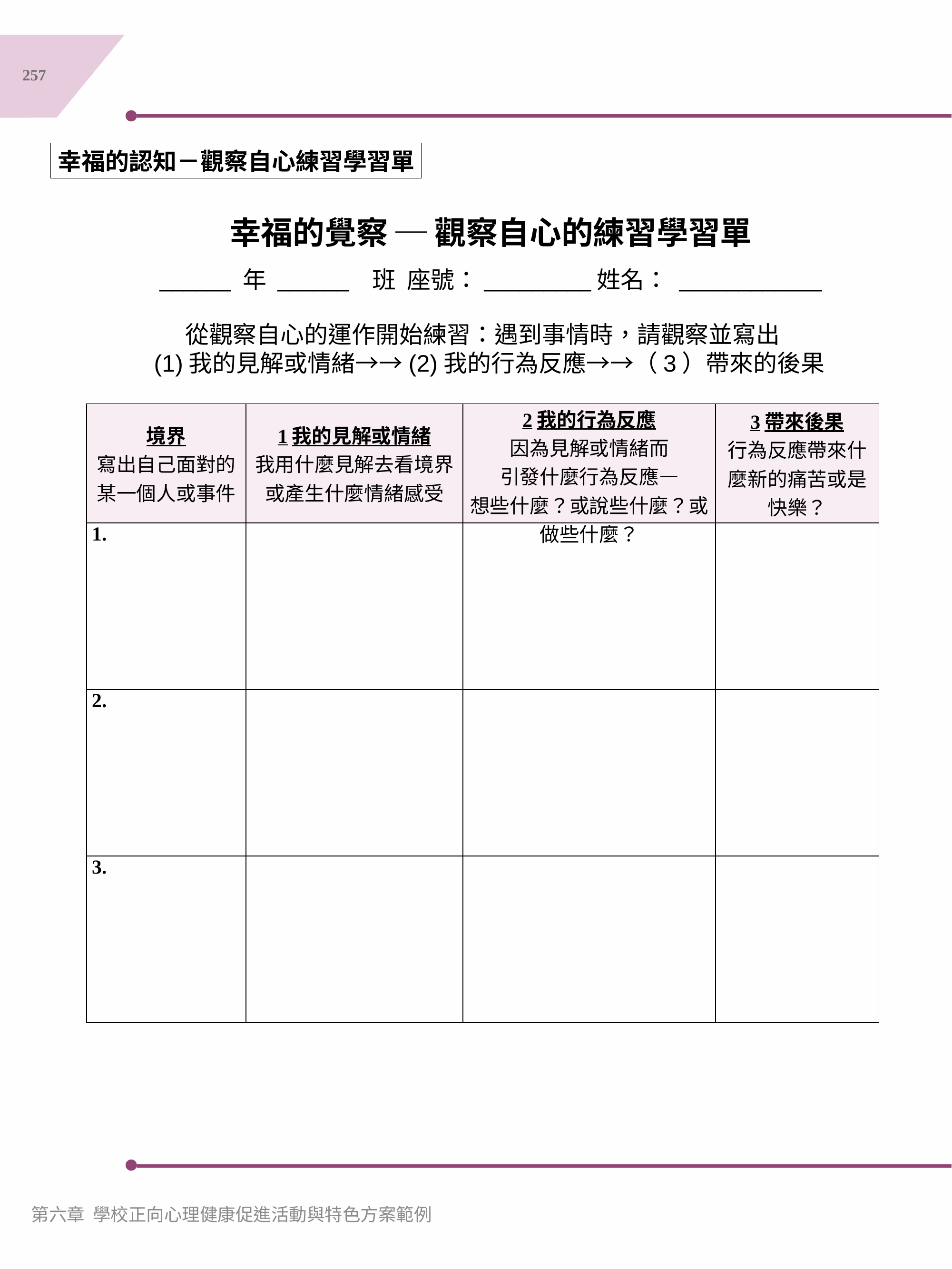

257
幸福的認知－觀察自心練習學習單
幸福的覺察 ─ 觀察自心的練習學習單
______ 年 ______   班  座號：_________姓名： ____________
從觀察自心的運作開始練習：遇到事情時，請觀察並寫出
  (1)我的見解或情緒→→(2)我的行為反應→→（3）帶來的後果
| 境界 寫出自己面對的 某一個人或事件 | 1我的見解或情緒 我用什麼見解去看境界 或產生什麼情緒感受 | 2我的行為反應 因為見解或情緒而 引發什麼行為反應― 想些什麼？或說些什麼？或做些什麼？ | 3帶來後果 行為反應帶來什麼新的痛苦或是快樂？ |
| --- | --- | --- | --- |
| 1. |  |  |  |
| 2. |  |  |  |
| 3. |  |  |  |
第六章  學校正向心理健康促進活動與特色方案範例